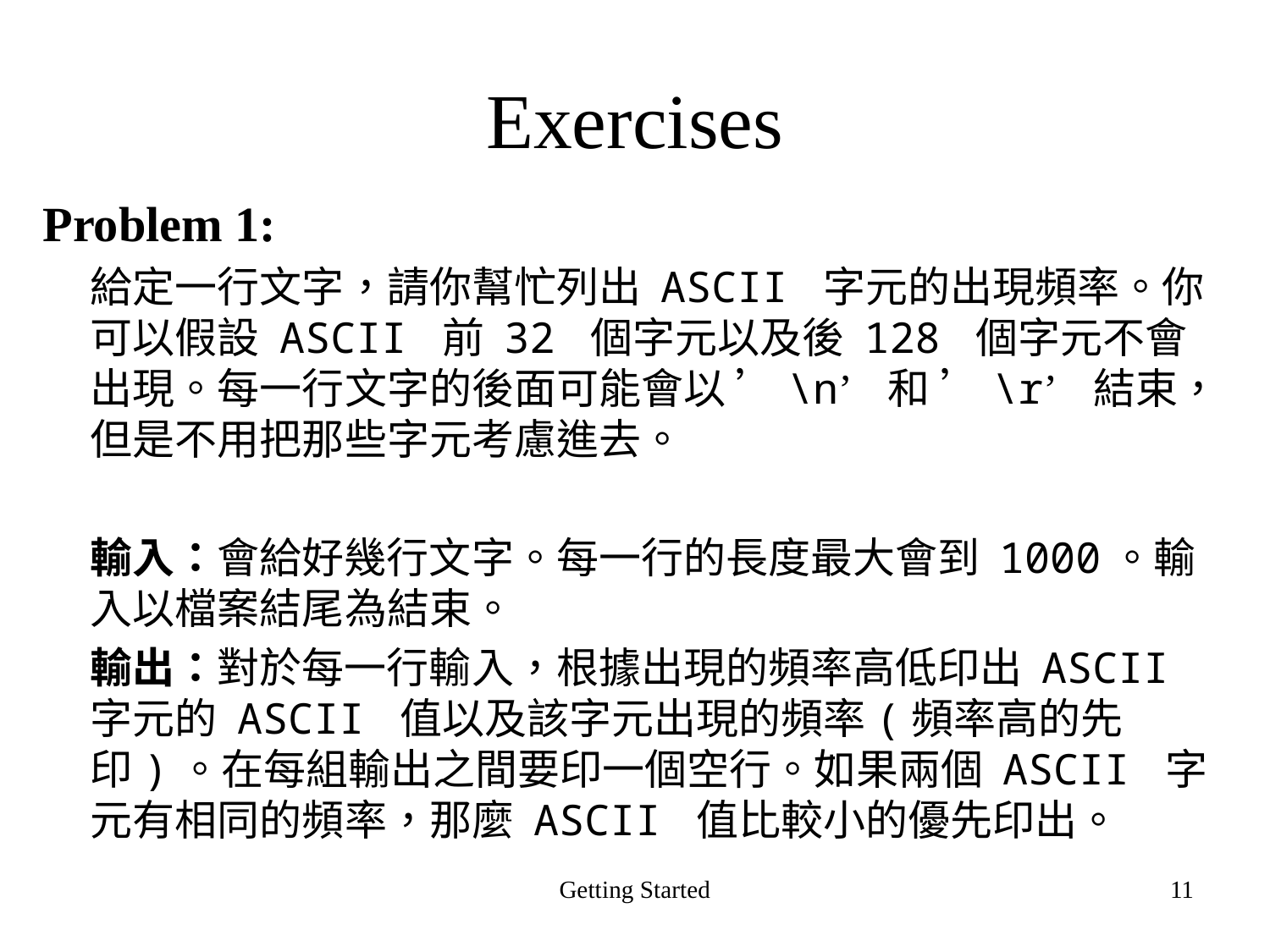

# Exercises
Problem 1:
	給定一行文字，請你幫忙列出 ASCII 字元的出現頻率。你可以假設 ASCII 前 32 個字元以及後 128 個字元不會出現。每一行文字的後面可能會以 ’\n’ 和 ’\r’ 結束，但是不用把那些字元考慮進去。

	輸入：會給好幾行文字。每一行的長度最大會到 1000。輸入以檔案結尾為結束。
	輸出：對於每一行輸入，根據出現的頻率高低印出 ASCII 字元的 ASCII 值以及該字元出現的頻率(頻率高的先印)。在每組輸出之間要印一個空行。如果兩個 ASCII 字元有相同的頻率，那麼 ASCII 值比較小的優先印出。
Getting Started
11